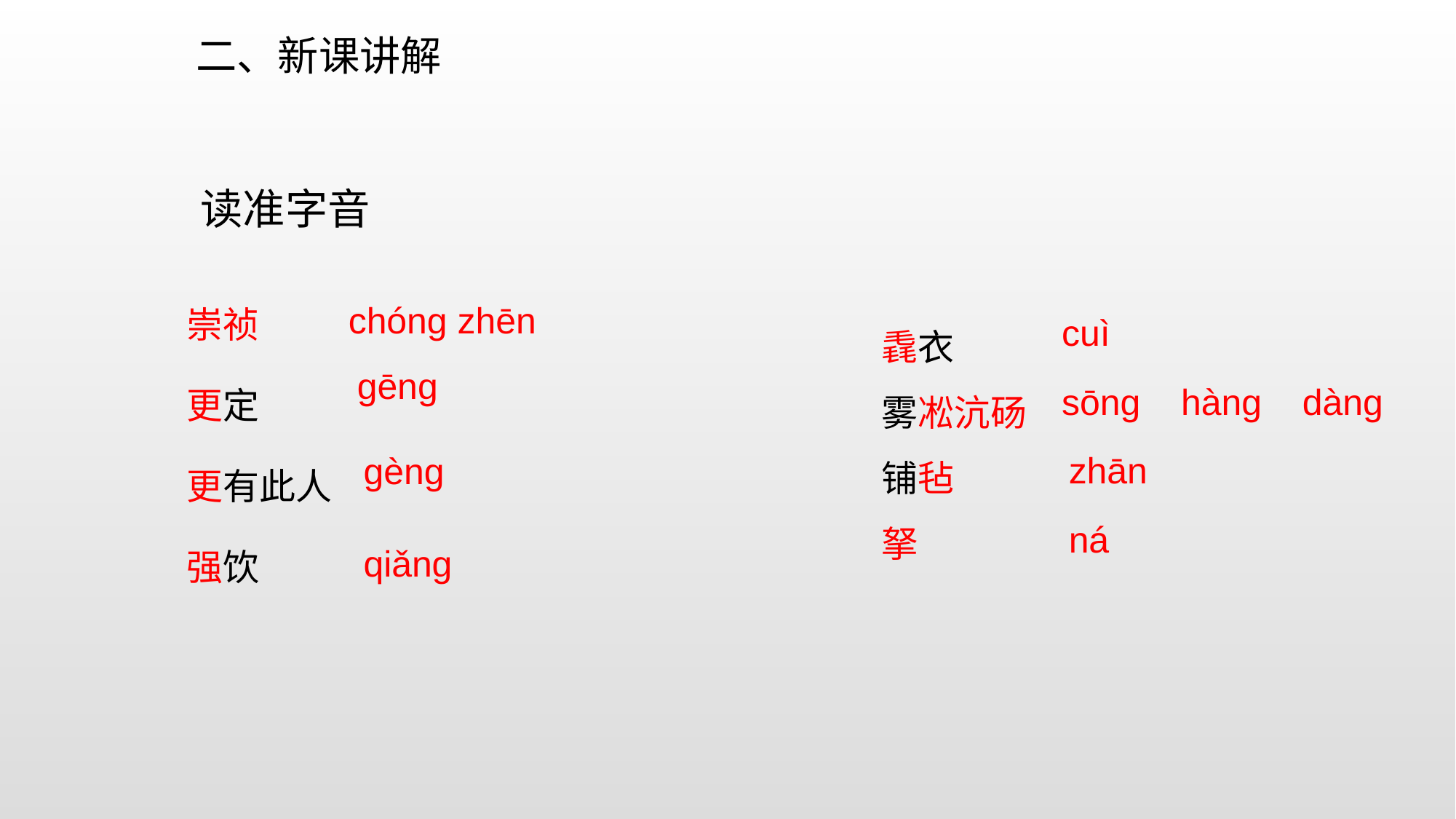

二、新课讲解

读准字音
崇祯
更定
更有此人
强饮
chóng zhēn
毳衣
雾凇沆砀
铺毡
拏
cuì
gēng
sōng    hàng    dàng
zhān
gèng
ná
qiǎng